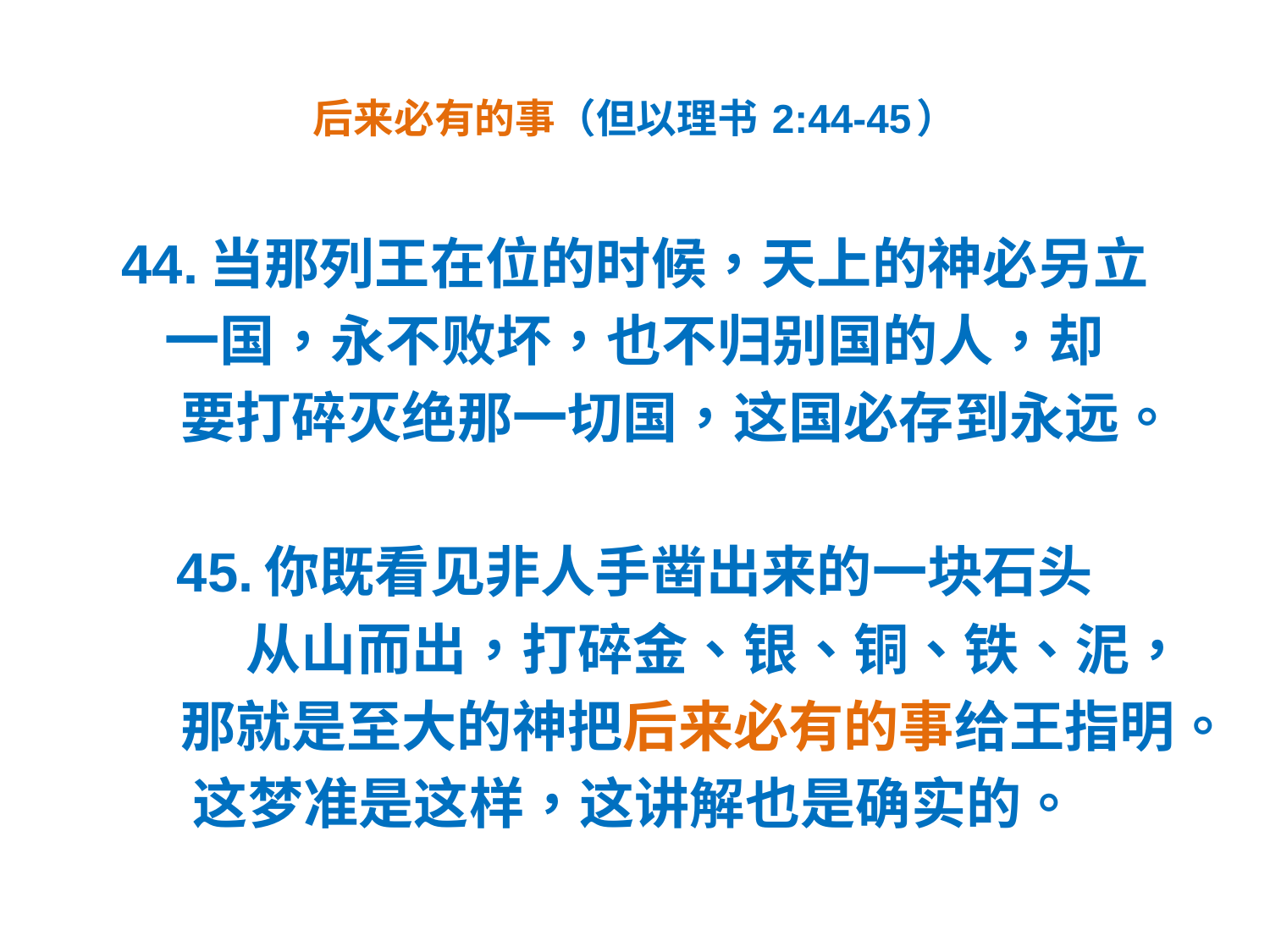

# 后来必有的事（但以理书 2:44-45）
44. 当那列王在位的时候，天上的神必另立
      一国，永不败坏，也不归别国的人，却
       要打碎灭绝那一切国，这国必存到永远。

45. 你既看见非人手凿出来的一块石头
            从山而出，打碎金、银、铜、铁、泥，
      那就是至大的神把后来必有的事给王指明。
这梦准是这样，这讲解也是确实的。